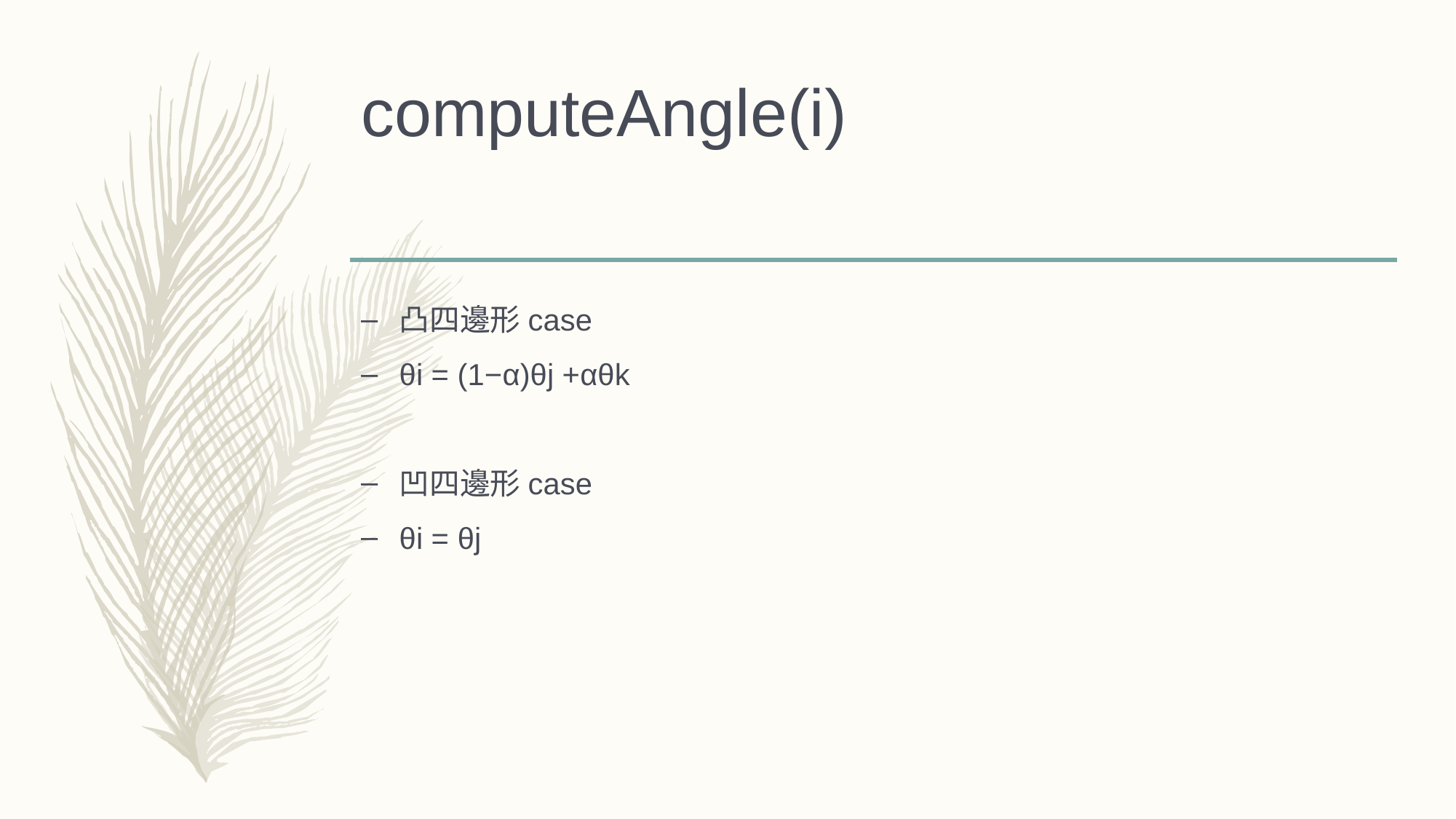

# computeAngle(i)
凸四邊形case
θi = (1−α)θj +αθk

凹四邊形case
θi = θj